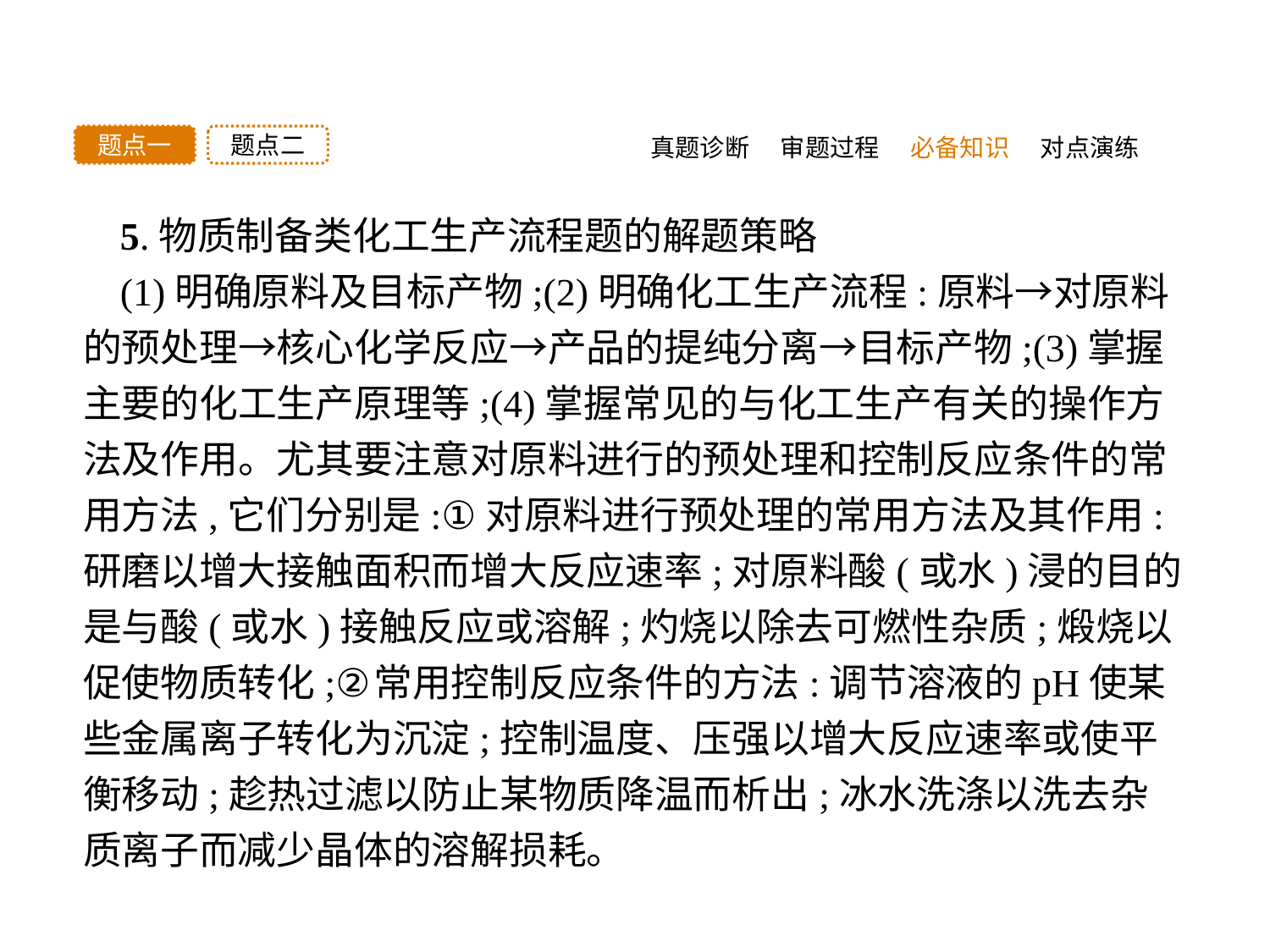

真题诊断
题点二
题点一
审题过程
必备知识
对点演练
5.物质制备类化工生产流程题的解题策略
(1)明确原料及目标产物;(2)明确化工生产流程:原料→对原料的预处理→核心化学反应→产品的提纯分离→目标产物;(3)掌握主要的化工生产原理等;(4)掌握常见的与化工生产有关的操作方法及作用。尤其要注意对原料进行的预处理和控制反应条件的常用方法,它们分别是:①对原料进行预处理的常用方法及其作用:研磨以增大接触面积而增大反应速率;对原料酸(或水)浸的目的是与酸(或水)接触反应或溶解;灼烧以除去可燃性杂质;煅烧以促使物质转化;②常用控制反应条件的方法:调节溶液的pH使某些金属离子转化为沉淀;控制温度、压强以增大反应速率或使平衡移动;趁热过滤以防止某物质降温而析出;冰水洗涤以洗去杂质离子而减少晶体的溶解损耗。